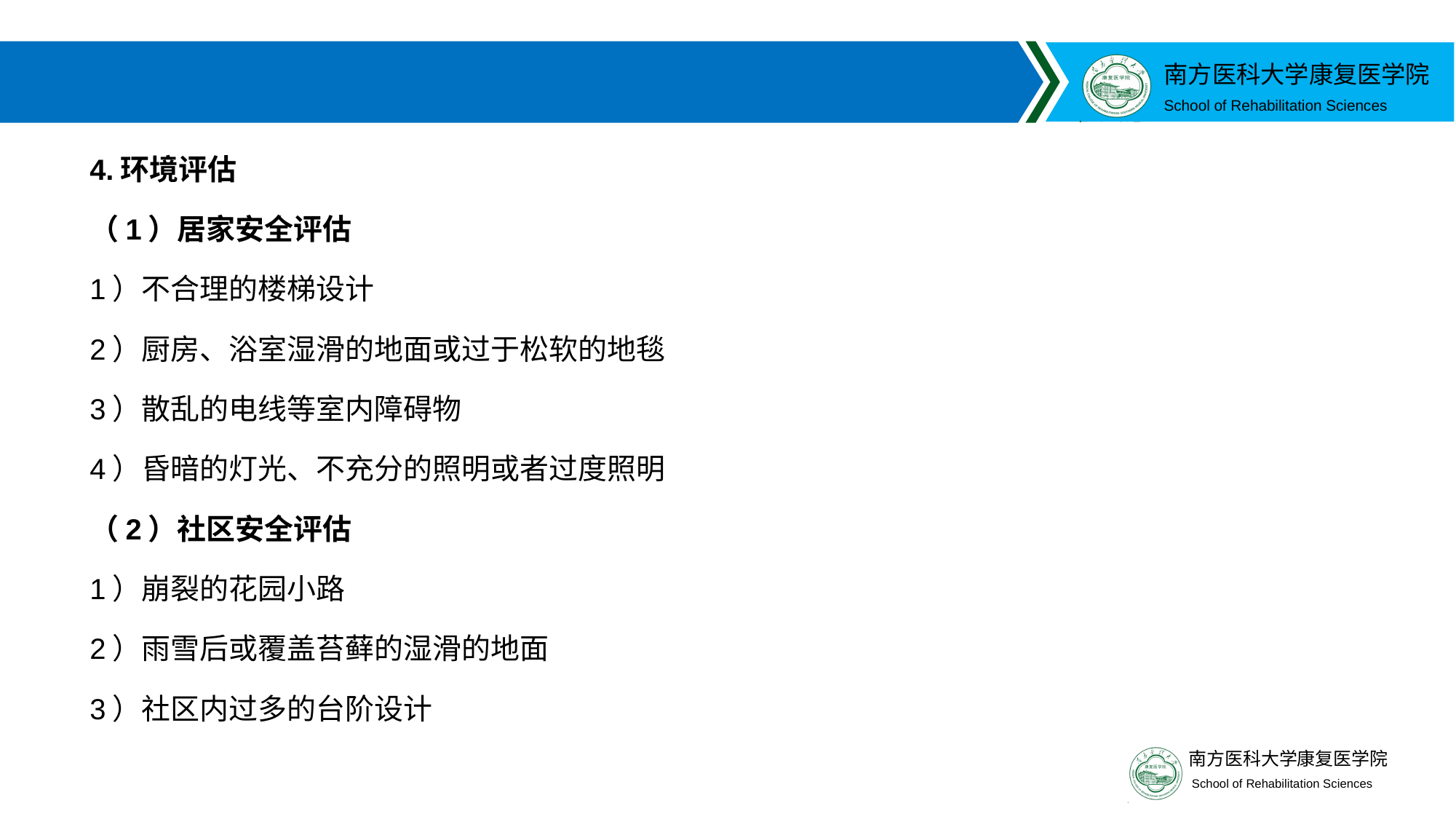

#
4.环境评估
（1）居家安全评估
1）不合理的楼梯设计
2）厨房、浴室湿滑的地面或过于松软的地毯
3）散乱的电线等室内障碍物
4）昏暗的灯光、不充分的照明或者过度照明
（2）社区安全评估
1）崩裂的花园小路
2）雨雪后或覆盖苔藓的湿滑的地面
3）社区内过多的台阶设计